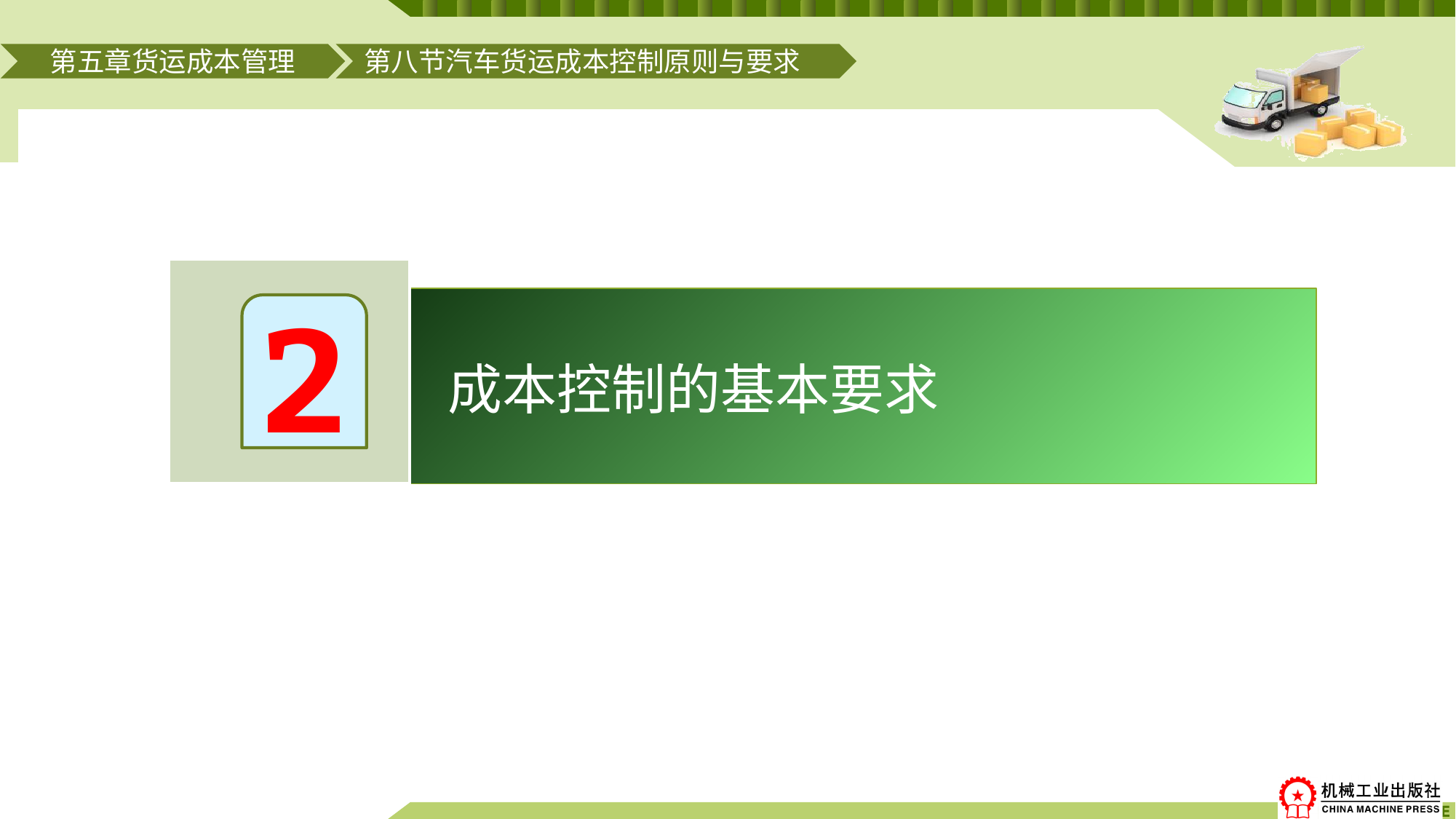

第五章货运成本管理
第八节汽车货运成本控制原则与要求
成本控制的基本要求
2